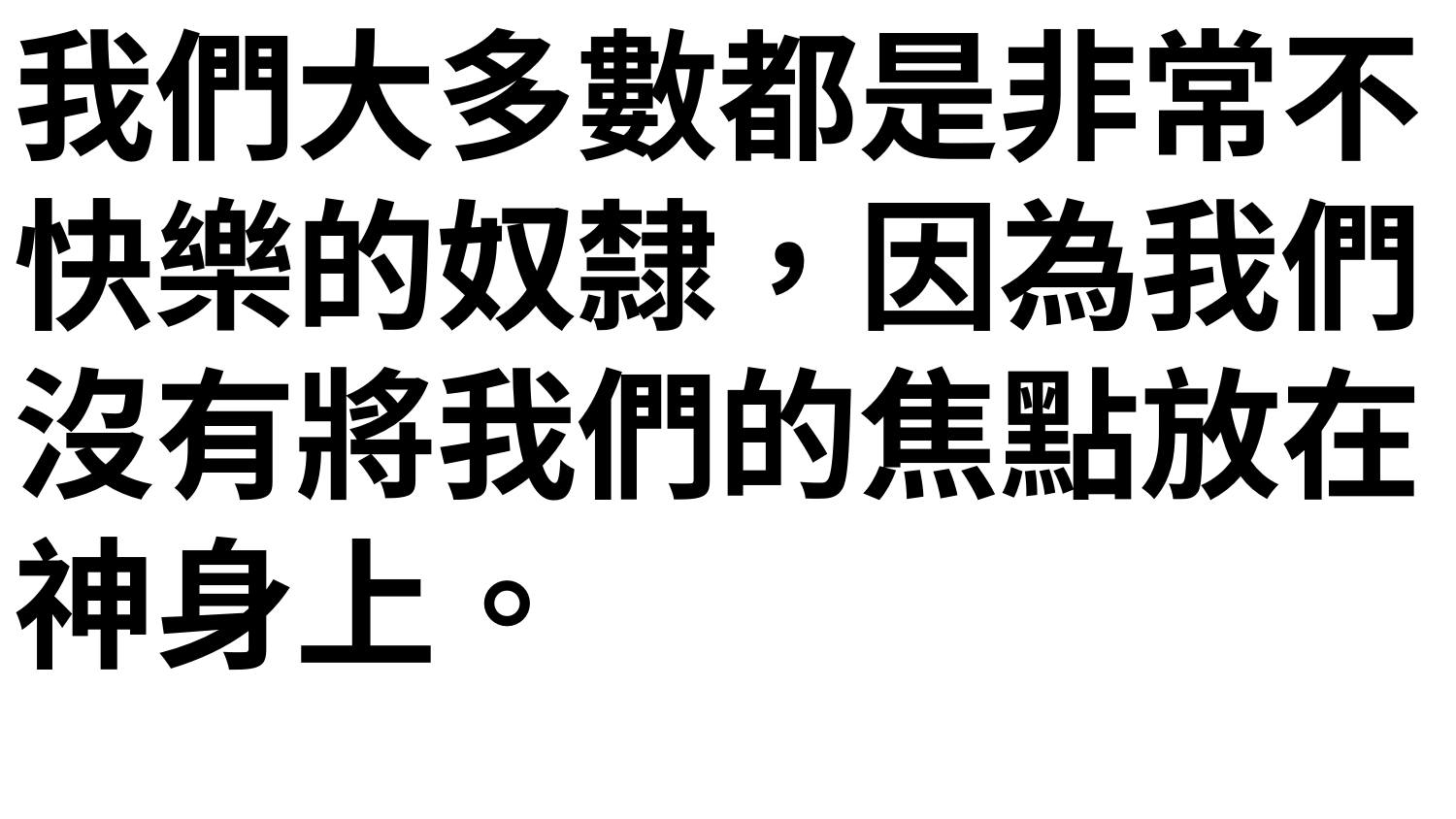

我們大多數都是非常不快樂的奴隸，因為我們沒有將我們的焦點放在神身上。